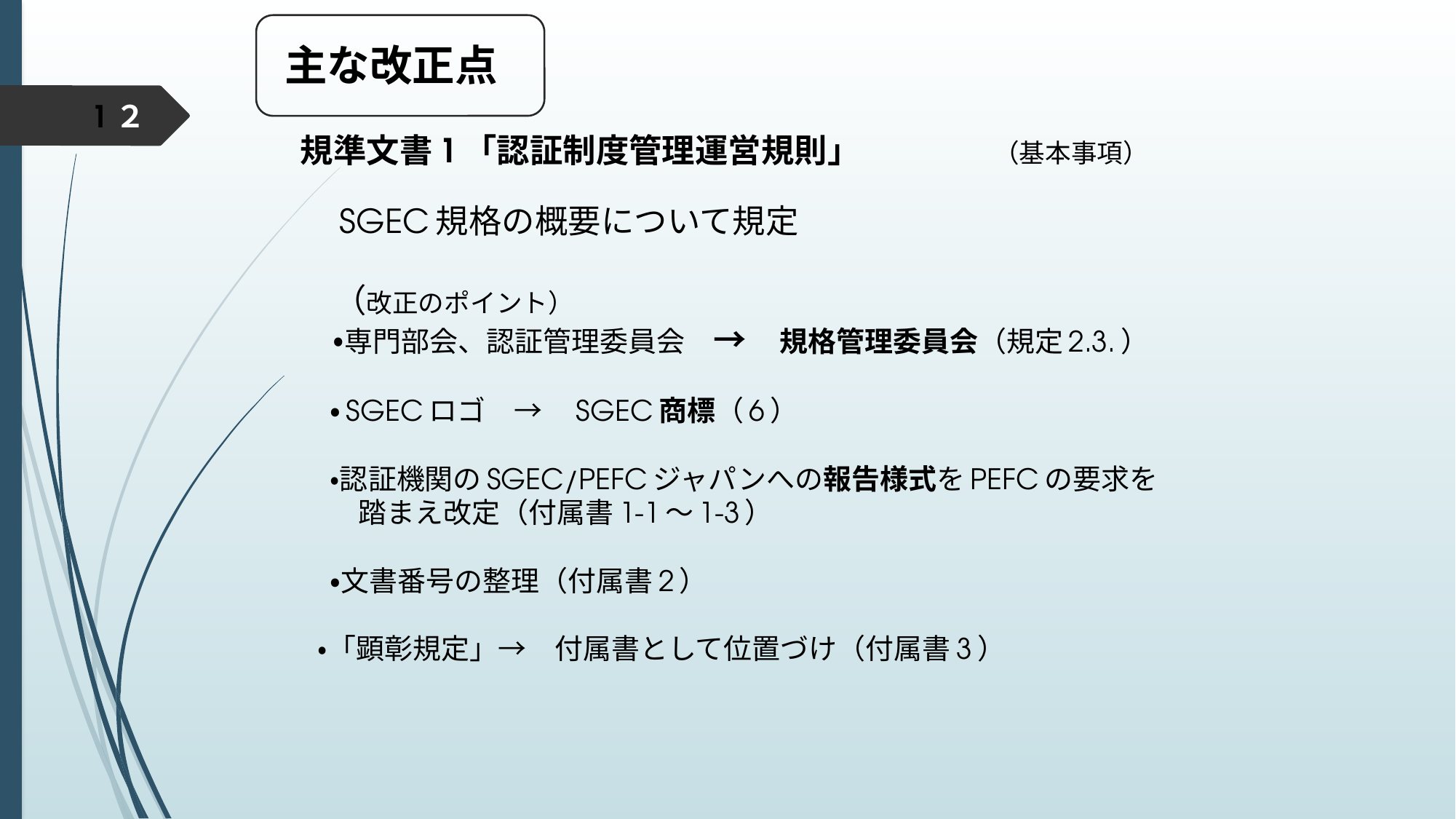

# 主な改正点 　規準文書1「認証制度管理運営規則」　　　　（基本事項） 　　SGEC規格の概要について規定 　　（改正のポイント） 　　・専門部会、認証管理委員会　→　規格管理委員会（規定2.3.） 　 　・SGECロゴ　→　SGEC商標（6） 　　 ・認証機関のSGEC/PEFCジャパンへの報告様式をPEFCの要求を 　　　 踏まえ改定（付属書1-1～1-3） 　　　 　　 ・文書番号の整理（付属書2） ・「顕彰規定」→　付属書として位置づけ（付属書3）
1２